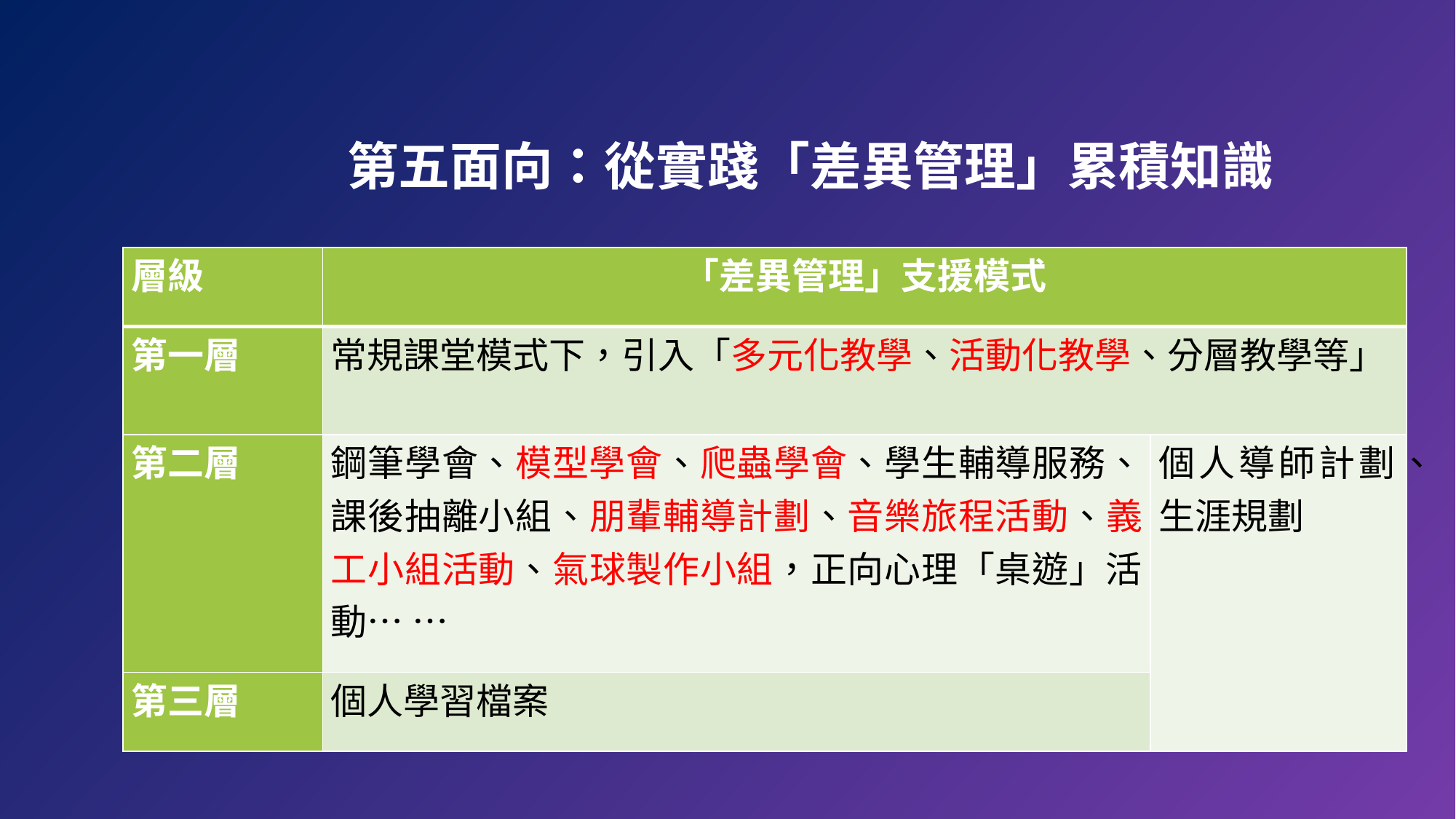

# 第五面向：從實踐「差異管理」累積知識
| 層級 | 「差異管理」支援模式 |  |
| --- | --- | --- |
| 第一層 | 常規課堂模式下，引入「多元化教學、活動化教學、分層教學等」 |  |
| 第二層 | 鋼筆學會、模型學會、爬蟲學會、學生輔導服務、課後抽離小組、朋輩輔導計劃、音樂旅程活動、義工小組活動、氣球製作小組，正向心理「桌遊」活動… … | 個人導師計劃、生涯規劃 |
| 第三層 | 個人學習檔案 |  |